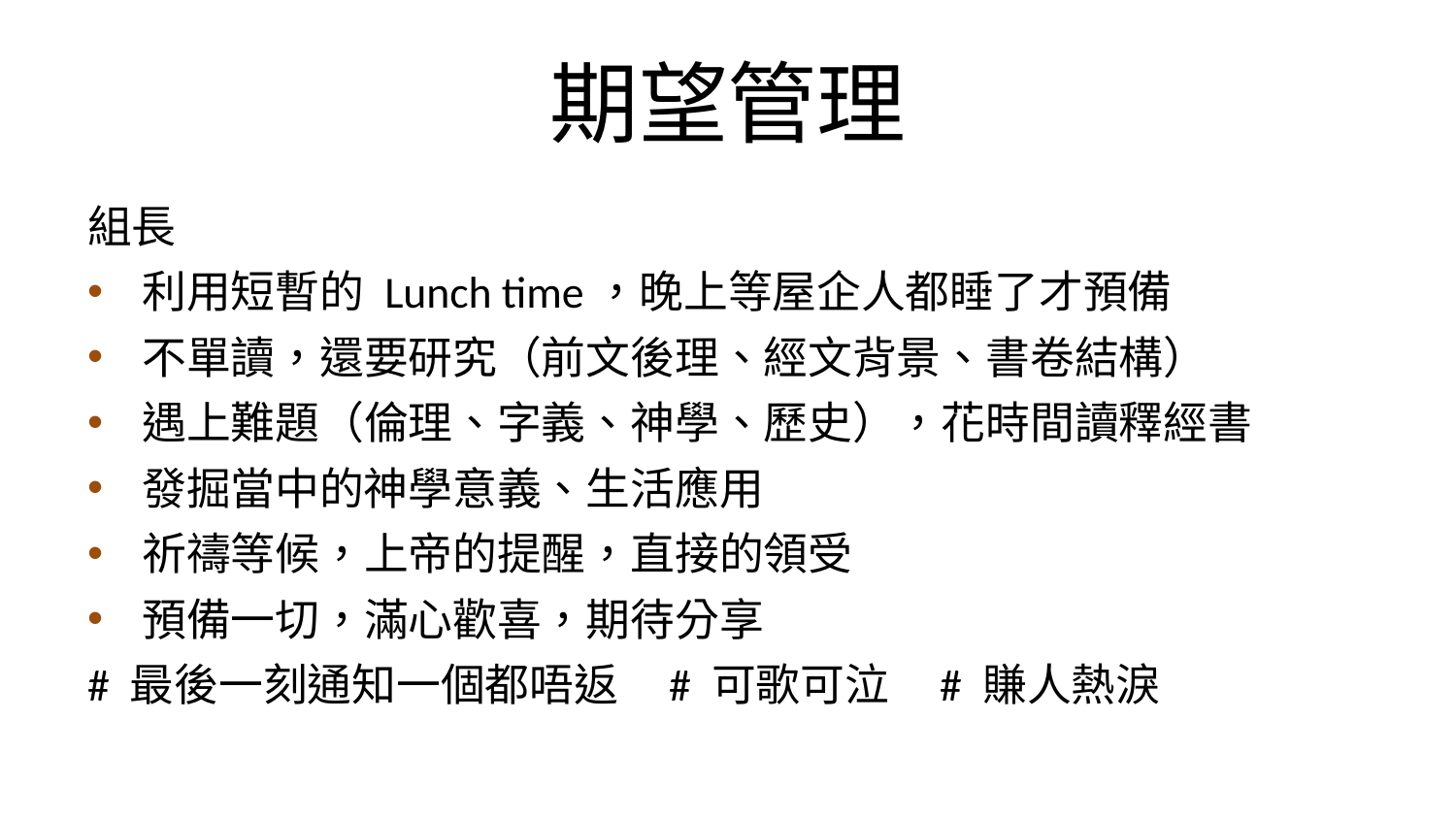

# 期望管理
組長
利用短暫的 Lunch time，晚上等屋企人都睡了才預備
不單讀，還要研究（前文後理、經文背景、書卷結構）
遇上難題（倫理、字義、神學、歷史），花時間讀釋經書
發掘當中的神學意義、生活應用
祈禱等候，上帝的提醒，直接的領受
預備一切，滿心歡喜，期待分享
# 最後一刻通知一個都唔返    # 可歌可泣    # 賺人熱淚